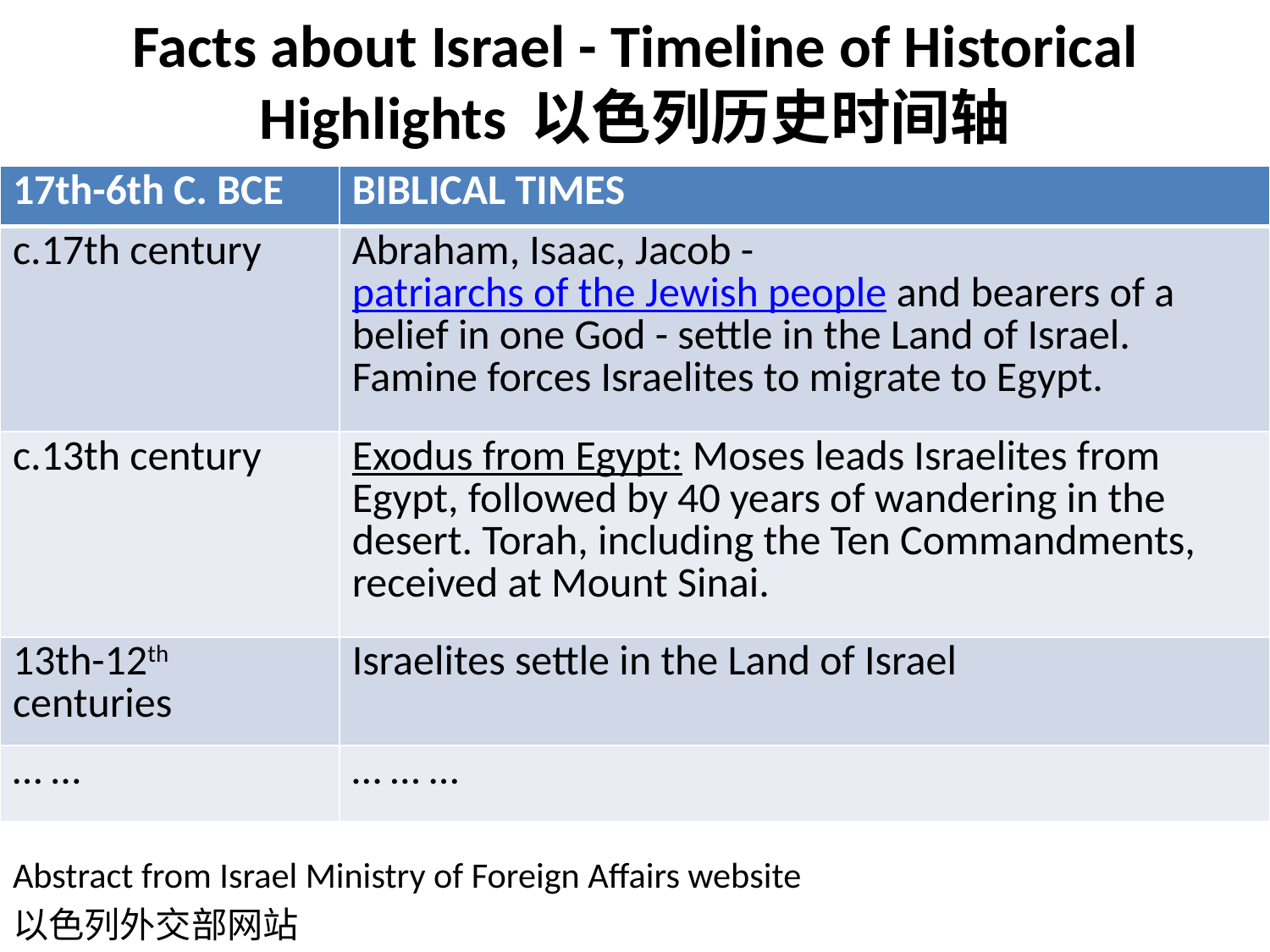

# Facts about Israel - Timeline of Historical Highlights 以色列历史时间轴
| 17th-6th C. BCE | BIBLICAL TIMES |
| --- | --- |
| c.17th century | Abraham, Isaac, Jacob - patriarchs of the Jewish people and bearers of a belief in one God - settle in the Land of Israel. Famine forces Israelites to migrate to Egypt. |
| c.13th century | Exodus from Egypt: Moses leads Israelites from Egypt, followed by 40 years of wandering in the desert. Torah, including the Ten Commandments, received at Mount Sinai. |
| 13th-12th centuries | Israelites settle in the Land of Israel |
| … … | … … … |
Abstract from Israel Ministry of Foreign Affairs website
以色列外交部网站